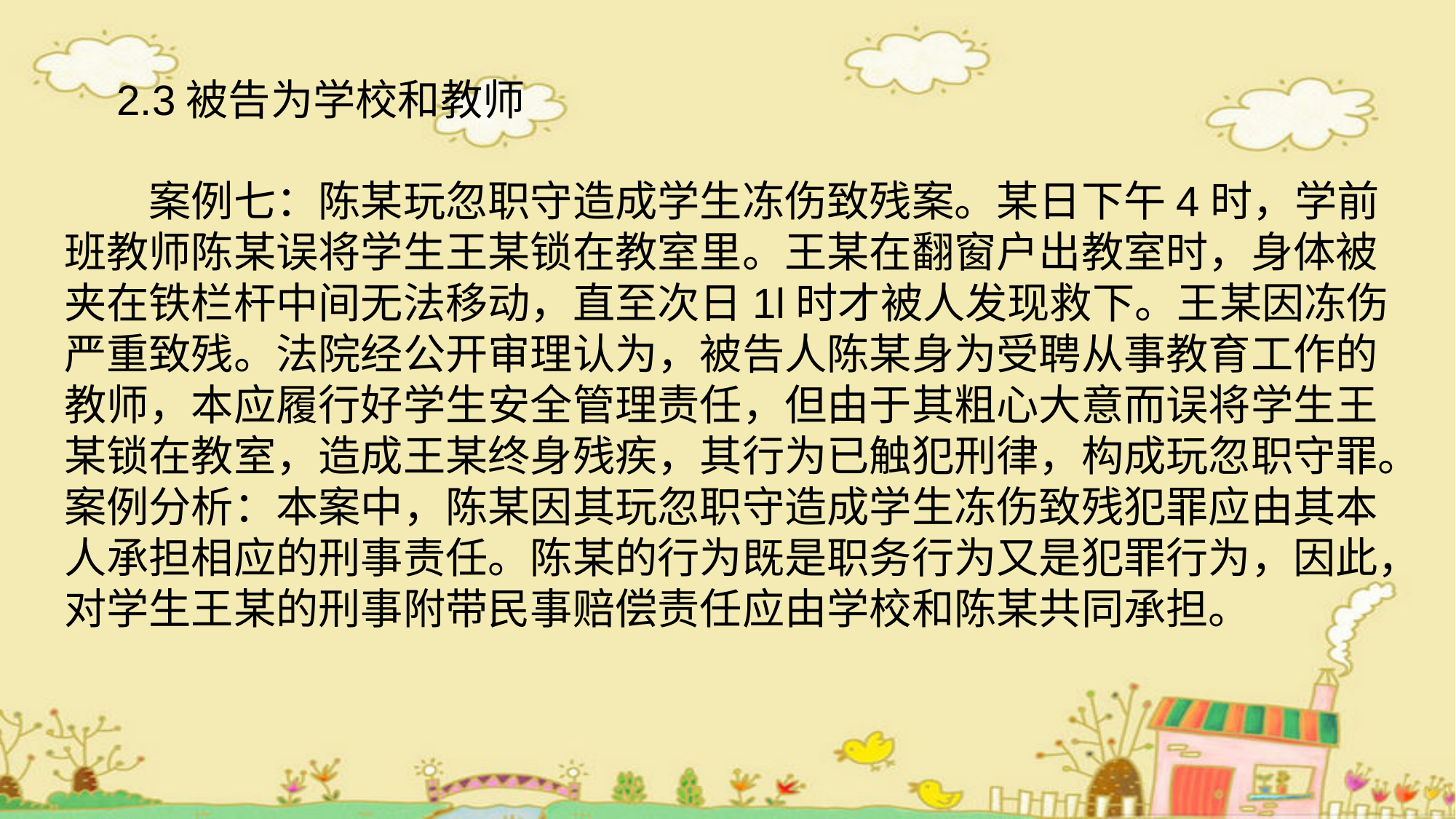

2.3被告为学校和教师

　　案例七：陈某玩忽职守造成学生冻伤致残案。某日下午4时，学前班教师陈某误将学生王某锁在教室里。王某在翻窗户出教室时，身体被夹在铁栏杆中间无法移动，直至次日1l时才被人发现救下。王某因冻伤严重致残。法院经公开审理认为，被告人陈某身为受聘从事教育工作的教师，本应履行好学生安全管理责任，但由于其粗心大意而误将学生王某锁在教室，造成王某终身残疾，其行为已触犯刑律，构成玩忽职守罪。案例分析：本案中，陈某因其玩忽职守造成学生冻伤致残犯罪应由其本人承担相应的刑事责任。陈某的行为既是职务行为又是犯罪行为，因此，对学生王某的刑事附带民事赔偿责任应由学校和陈某共同承担。